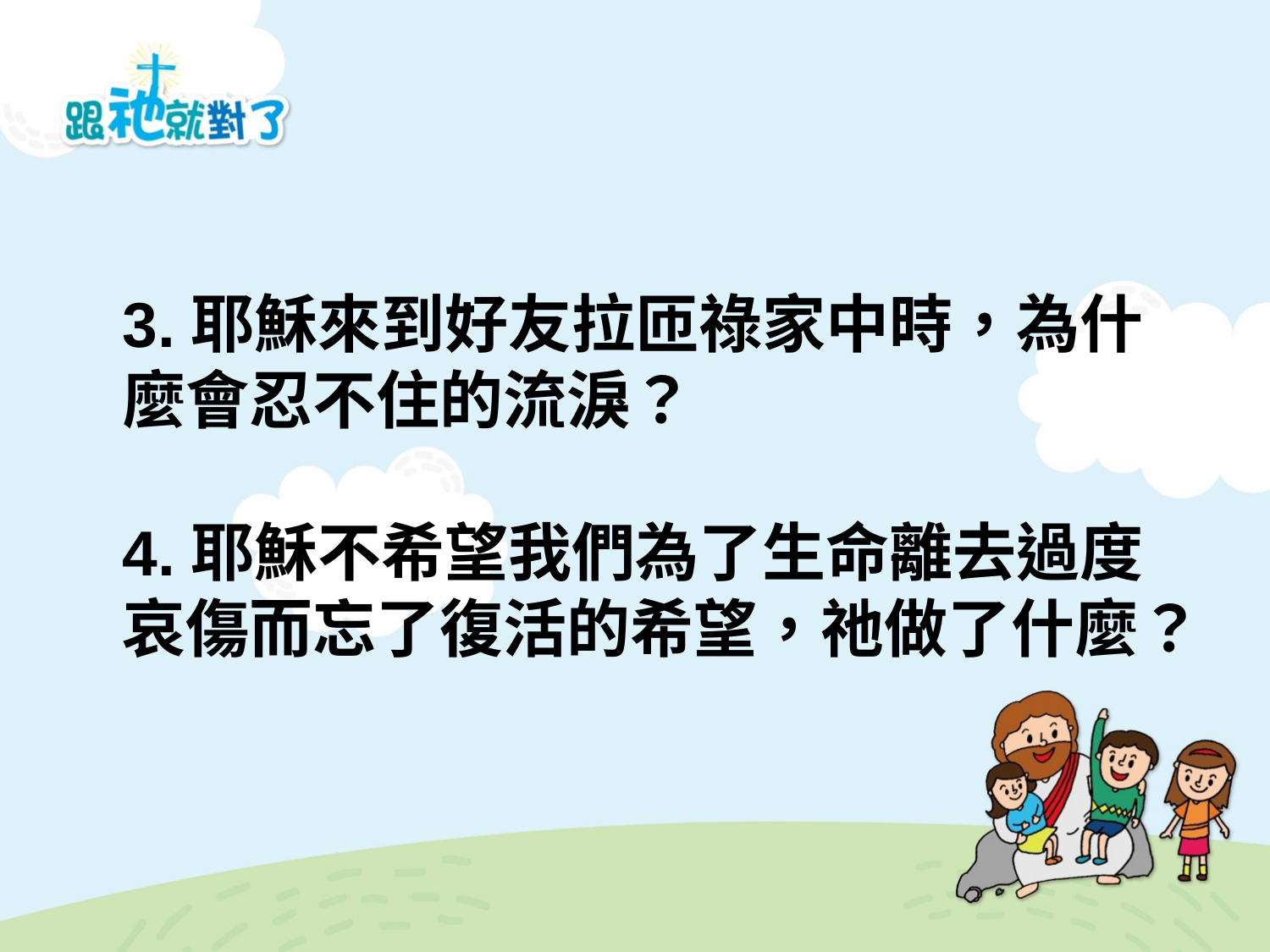

3.耶穌來到好友拉匝祿家中時，為什麼會忍不住的流淚？

4.耶穌不希望我們為了生命離去過度哀傷而忘了復活的希望，祂做了什麼？